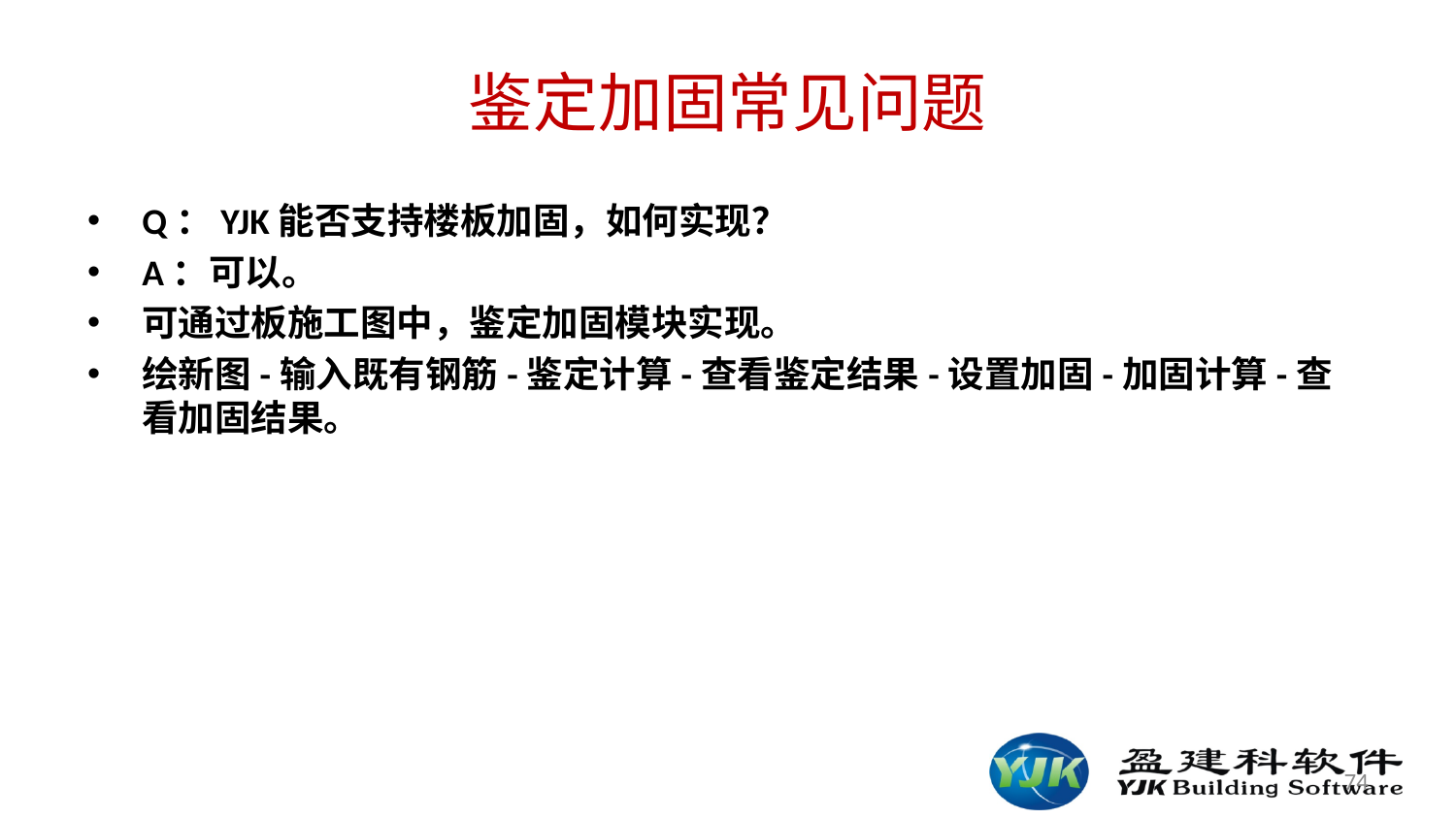

# 鉴定加固常见问题
Q：YJK能否支持楼板加固，如何实现？
A：可以。
可通过板施工图中，鉴定加固模块实现。
绘新图-输入既有钢筋-鉴定计算-查看鉴定结果-设置加固-加固计算-查看加固结果。

74